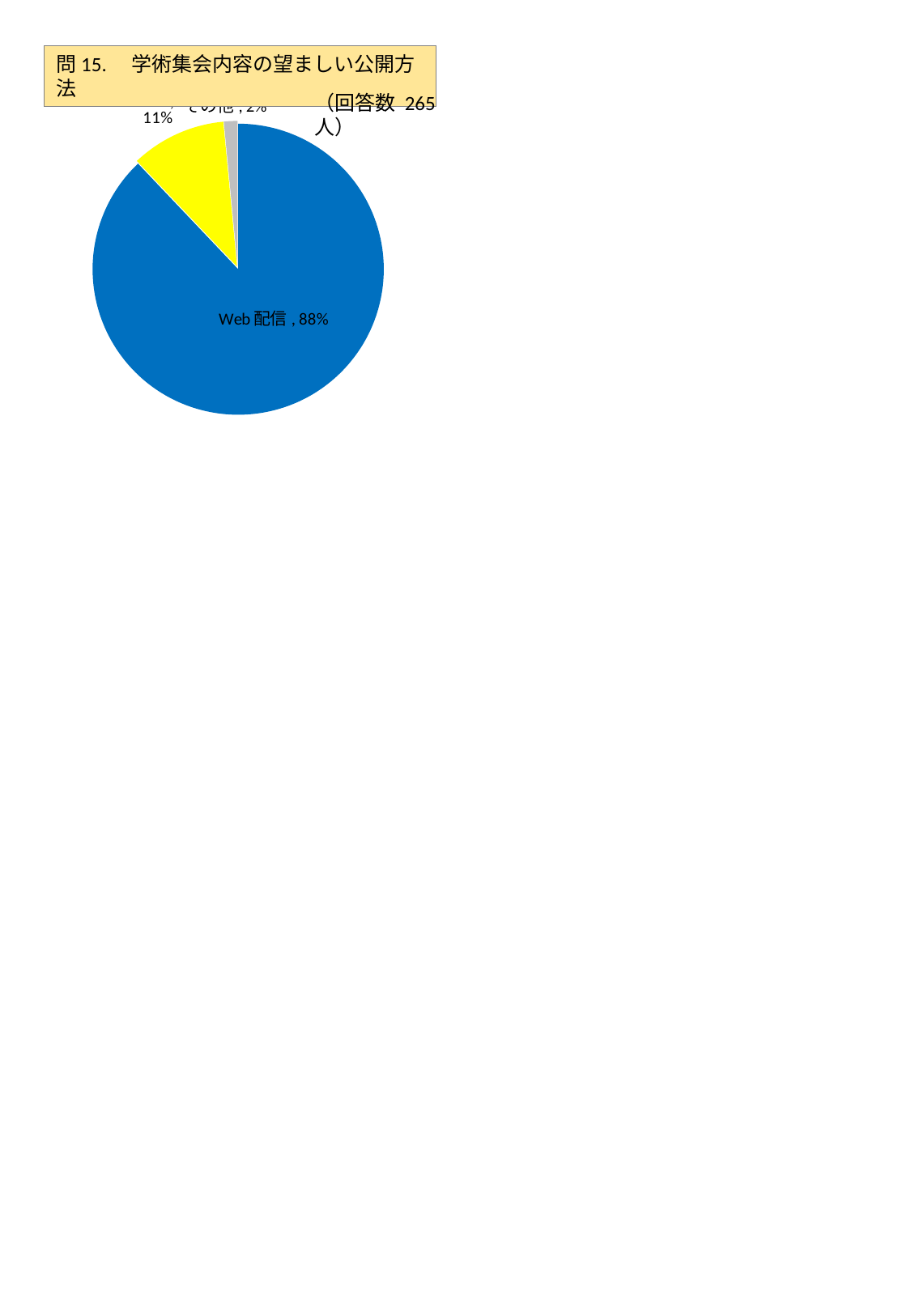

問15.　学術集会内容の望ましい公開方法

### Chart

| Category |  |
|---|---|
| b. Web配信 | 233.0 |
| a. DVD | 28.0 |
| c.その他 | 4.0 |
（回答数 265人）